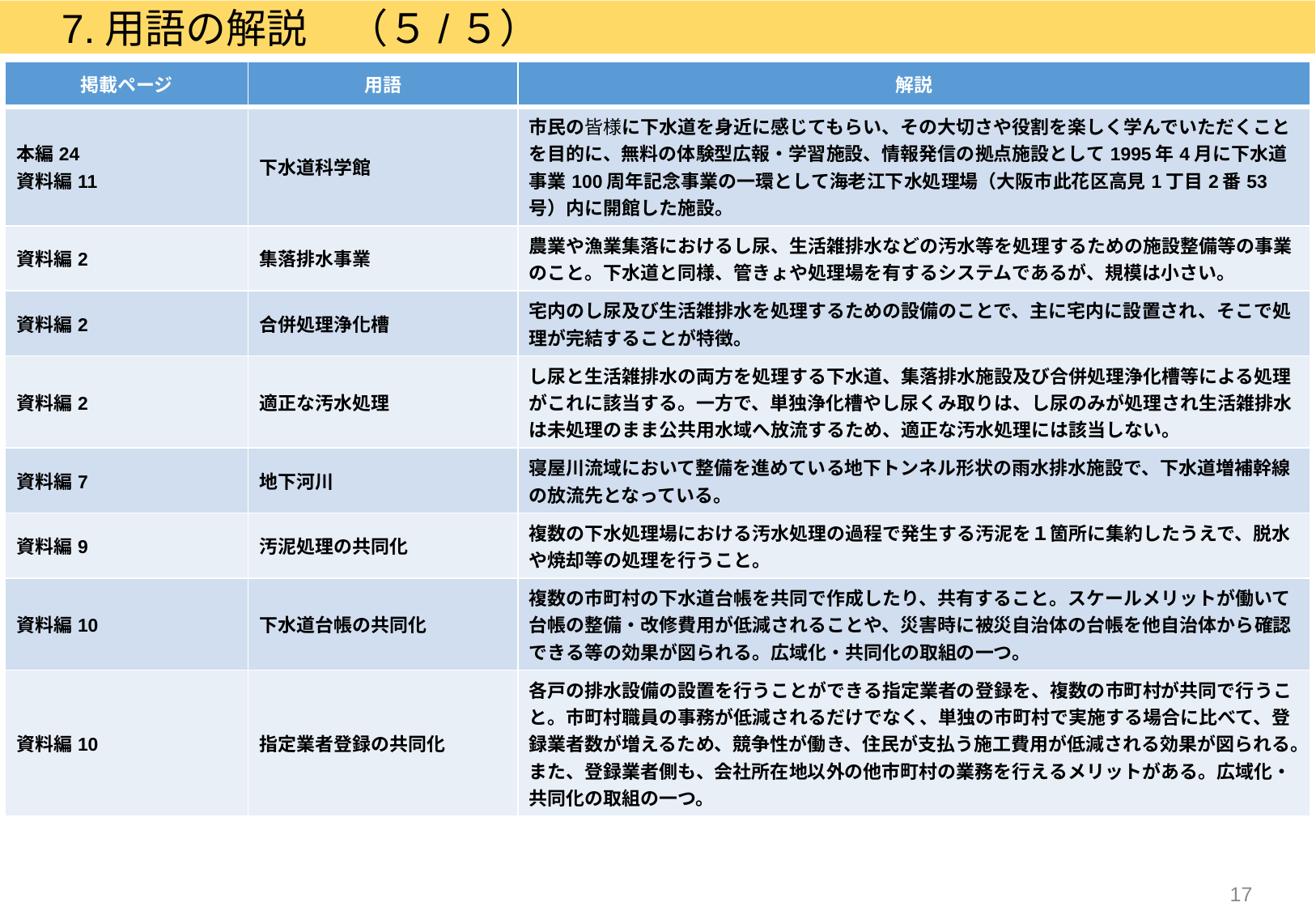

7.用語の解説　（５/５）
| 掲載ページ | 用語 | 解説 |
| --- | --- | --- |
| 本編24 資料編11 | 下水道科学館 | 市民の皆様に下水道を身近に感じてもらい、その大切さや役割を楽しく学んでいただくことを目的に、無料の体験型広報・学習施設、情報発信の拠点施設として1995年4月に下水道事業100周年記念事業の一環として海老江下水処理場（大阪市此花区高見1丁目2番53号）内に開館した施設。 |
| 資料編2 | 集落排水事業 | 農業や漁業集落におけるし尿、生活雑排水などの汚水等を処理するための施設整備等の事業のこと。下水道と同様、管きょや処理場を有するシステムであるが、規模は小さい。 |
| 資料編2 | 合併処理浄化槽 | 宅内のし尿及び生活雑排水を処理するための設備のことで、主に宅内に設置され、そこで処理が完結することが特徴。 |
| 資料編2 | 適正な汚水処理 | し尿と生活雑排水の両方を処理する下水道、集落排水施設及び合併処理浄化槽等による処理がこれに該当する。一方で、単独浄化槽やし尿くみ取りは、し尿のみが処理され生活雑排水は未処理のまま公共用水域へ放流するため、適正な汚水処理には該当しない。 |
| 資料編7 | 地下河川 | 寝屋川流域において整備を進めている地下トンネル形状の雨水排水施設で、下水道増補幹線の放流先となっている。 |
| 資料編9 | 汚泥処理の共同化 | 複数の下水処理場における汚水処理の過程で発生する汚泥を１箇所に集約したうえで、脱水や焼却等の処理を行うこと。 |
| 資料編10 | 下水道台帳の共同化 | 複数の市町村の下水道台帳を共同で作成したり、共有すること。スケールメリットが働いて台帳の整備・改修費用が低減されることや、災害時に被災自治体の台帳を他自治体から確認できる等の効果が図られる。広域化・共同化の取組の一つ。 |
| 資料編10 | 指定業者登録の共同化 | 各戸の排水設備の設置を行うことができる指定業者の登録を、複数の市町村が共同で行うこと。市町村職員の事務が低減されるだけでなく、単独の市町村で実施する場合に比べて、登録業者数が増えるため、競争性が働き、住民が支払う施工費用が低減される効果が図られる。また、登録業者側も、会社所在地以外の他市町村の業務を行えるメリットがある。広域化・共同化の取組の一つ。 |
17